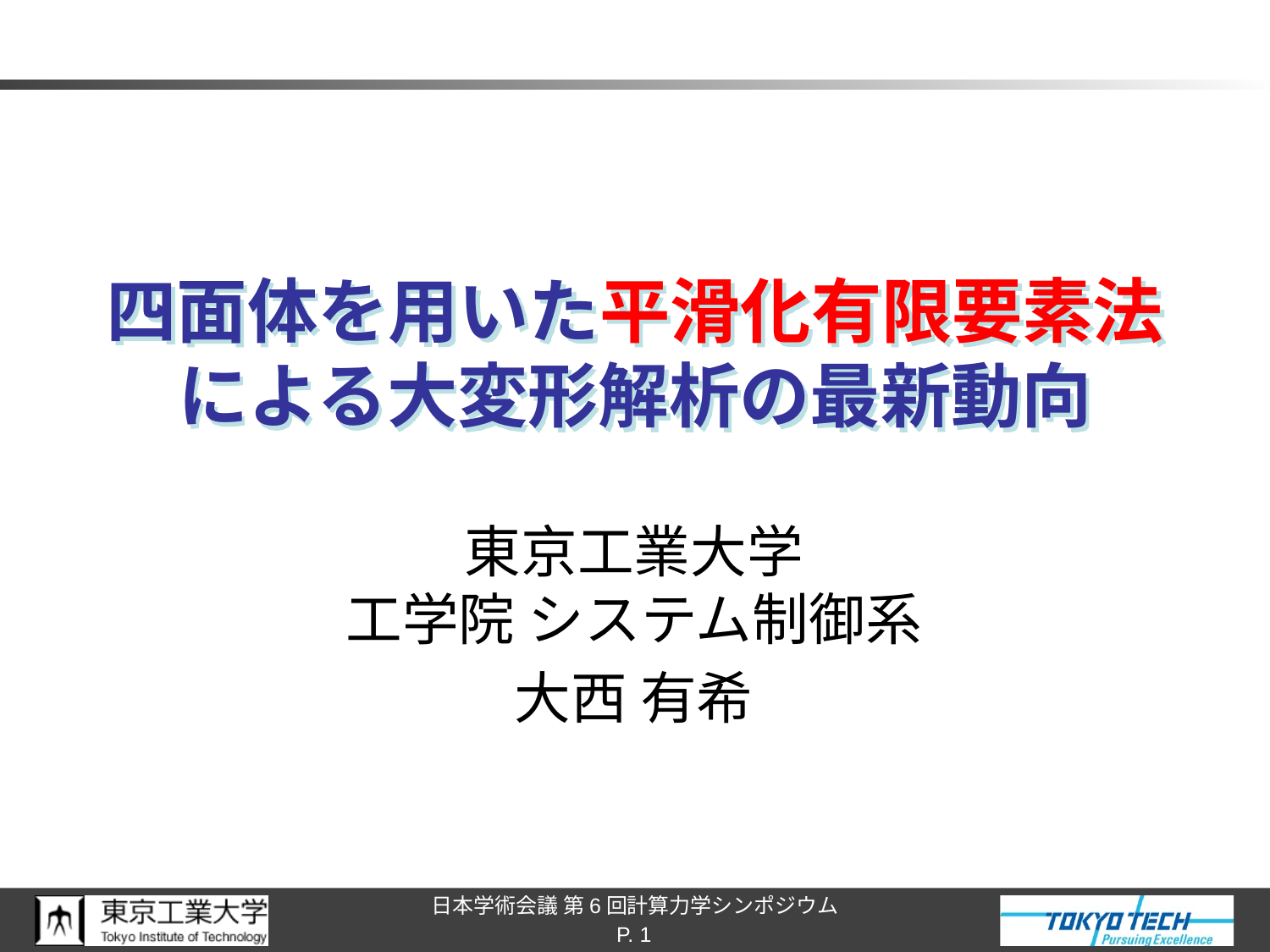

# 四面体を用いた平滑化有限要素法による大変形解析の最新動向
東京工業大学
工学院 システム制御系
大西 有希
P. 1